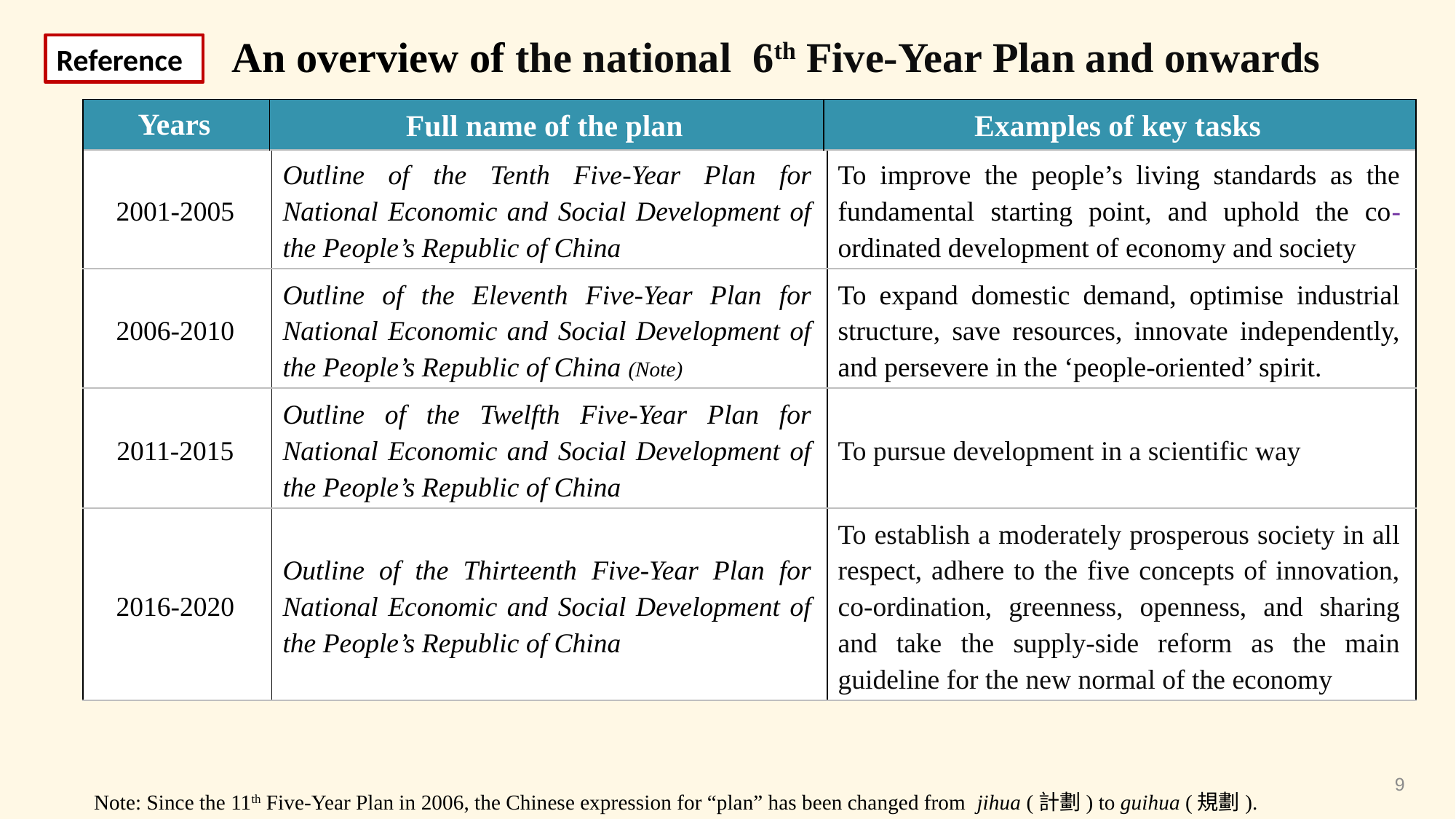

# An overview of the national  6th Five-Year Plan and onwards
Reference
| Years | Full name of the plan | Examples of key tasks |
| --- | --- | --- |
| 2001-2005 | Outline of the Tenth Five-Year Plan for National Economic and Social Development of the People’s Republic of China | To improve the people’s living standards as the fundamental starting point, and uphold the co-ordinated development of economy and society |
| --- | --- | --- |
| 2006-2010 | Outline of the Eleventh Five-Year Plan for National Economic and Social Development of the People’s Republic of China (Note) | To expand domestic demand, optimise industrial structure, save resources, innovate independently, and persevere in the ‘people-oriented’ spirit. |
| 2011-2015 | Outline of the Twelfth Five-Year Plan for National Economic and Social Development of the People’s Republic of China | To pursue development in a scientific way |
| 2016-2020 | Outline of the Thirteenth Five-Year Plan for National Economic and Social Development of the People’s Republic of China | To establish a moderately prosperous society in all respect, adhere to the five concepts of innovation, co-ordination, greenness, openness, and sharing and take the supply-side reform as the main guideline for the new normal of the economy |
Note: Since the 11th Five-Year Plan in 2006, the Chinese expression for “plan” has been changed from  jihua (計劃) to guihua (規劃).